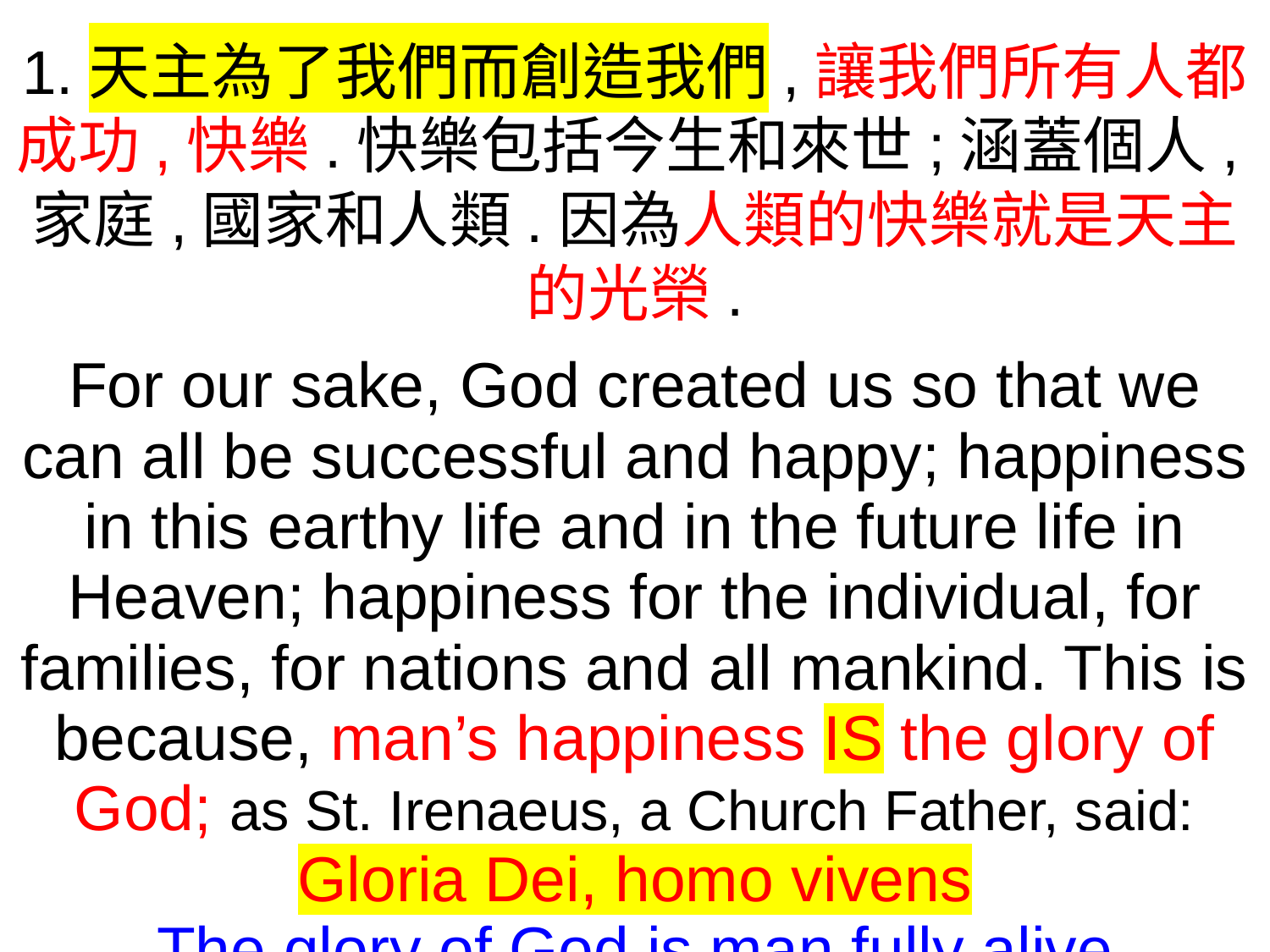

1.天主為了我們而創造我們,讓我們所有人都成功,快樂.快樂包括今生和來世;涵蓋個人,家庭,國家和人類.因為人類的快樂就是天主的光榮.
For our sake, God created us so that we can all be successful and happy; happiness in this earthy life and in the future life in Heaven; happiness for the individual, for families, for nations and all mankind. This is because, man’s happiness IS the glory of God; as St. Irenaeus, a Church Father, said: Gloria Dei, homo vivens
The glory of God is man fully alive